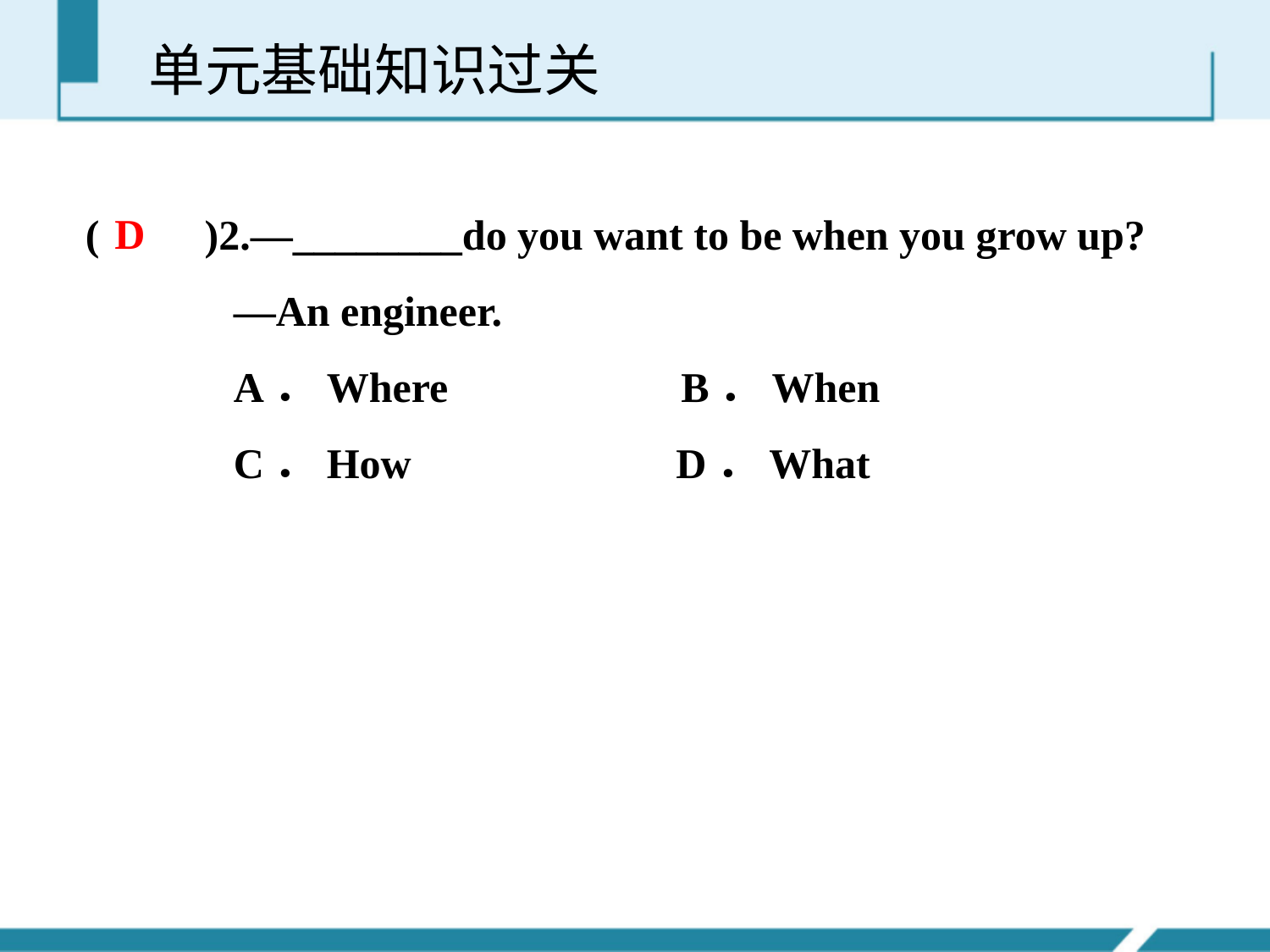

单元基础知识过关
(　　)2.—________do you want to be when you grow up?
              —An engineer.
              A．Where                      B．When
              C．How                         D．What
D